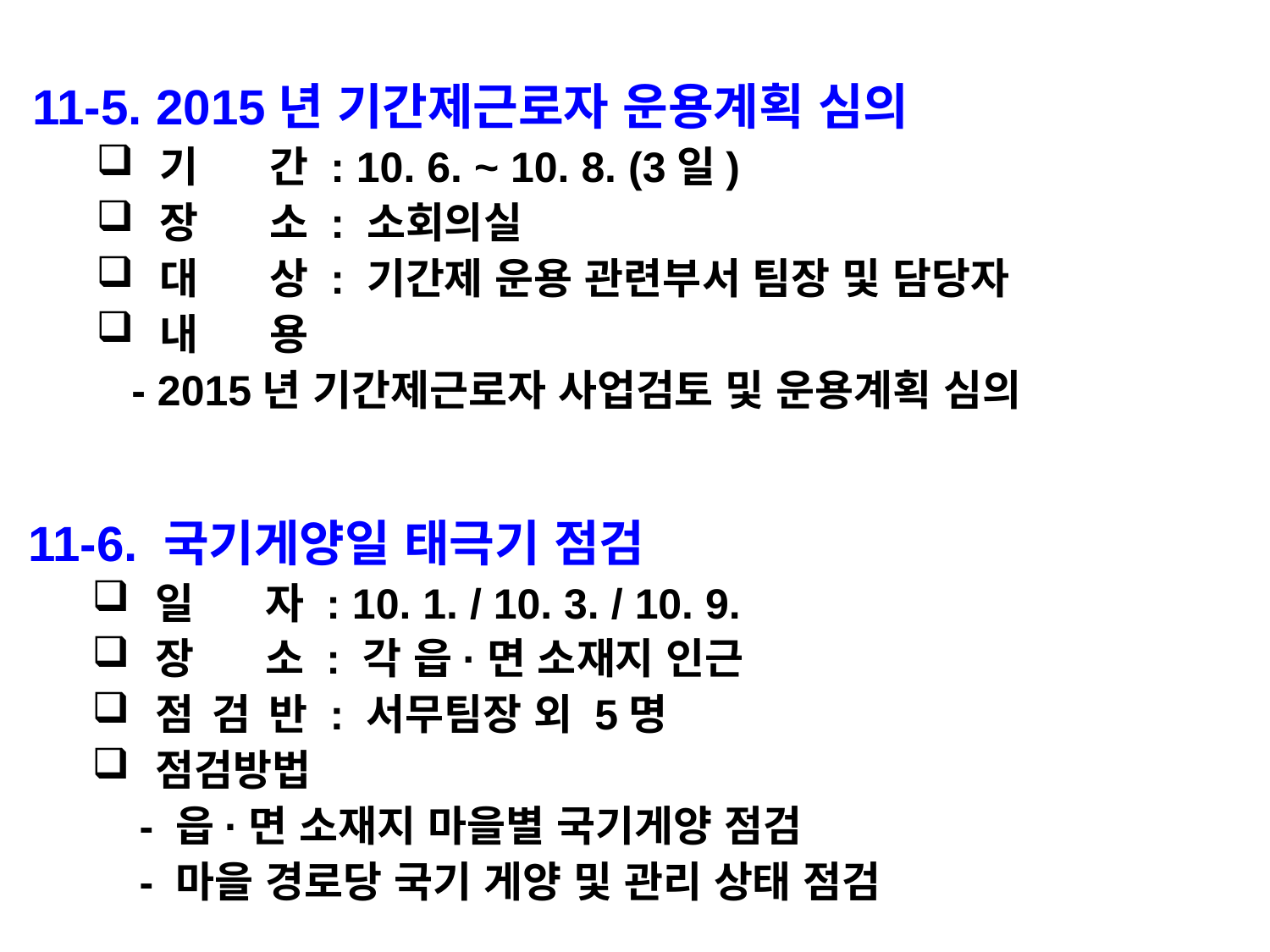

11-5. 2015년 기간제근로자 운용계획 심의
기      간 : 10. 6. ~ 10. 8. (3일)
장      소 : 소회의실
대      상 : 기간제 운용 관련부서 팀장 및 담당자
내      용
   - 2015년 기간제근로자 사업검토 및 운용계획 심의
11-6. 국기게양일 태극기 점검
일      자 : 10. 1. / 10. 3. / 10. 9.
장      소 : 각 읍·면 소재지 인근
점  검  반 : 서무팀장 외 5명
점검방법
    - 읍·면 소재지 마을별 국기게양 점검
    - 마을 경로당 국기 게양 및 관리 상태 점검